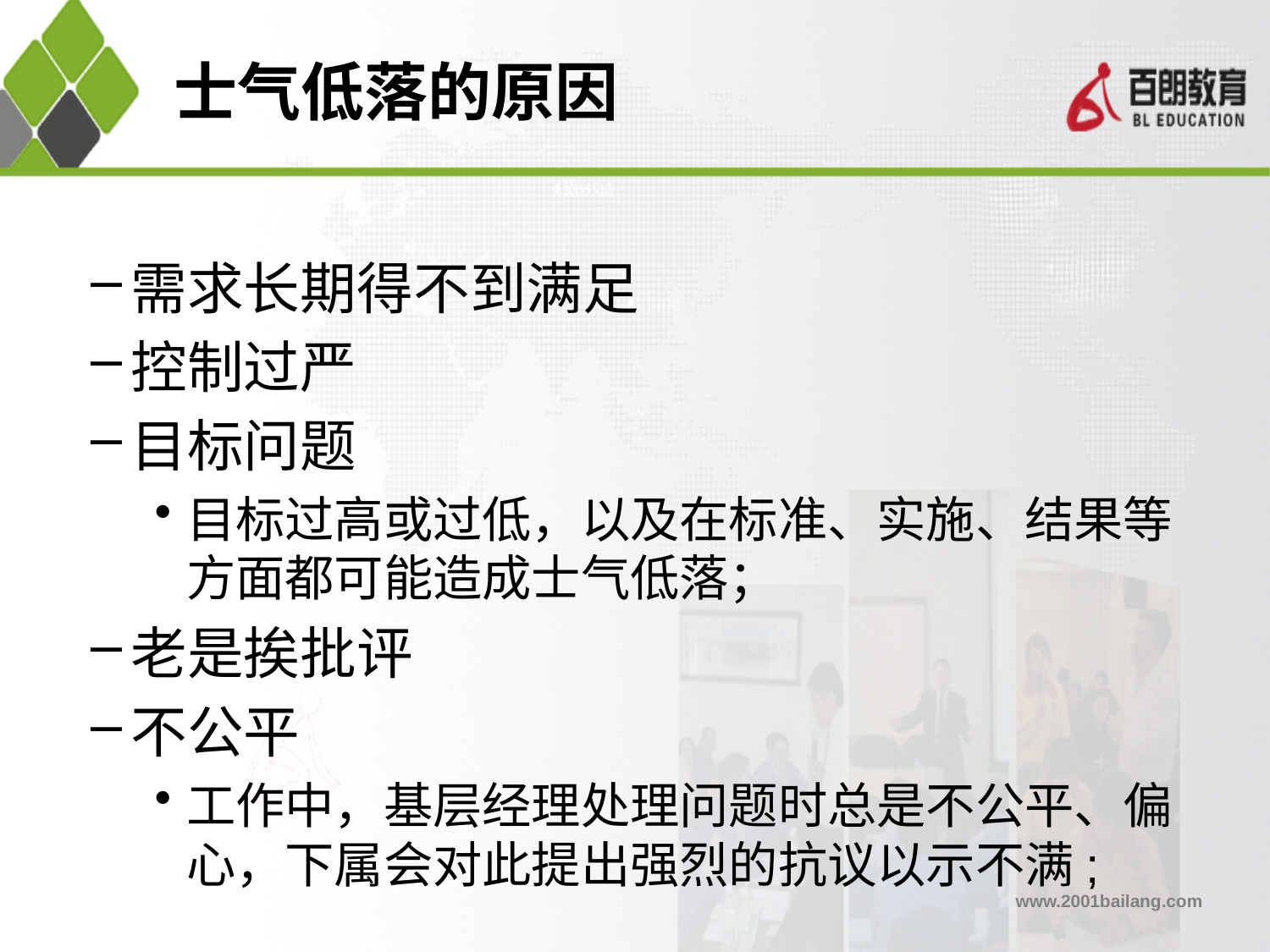

# 士气低落的原因
需求长期得不到满足
控制过严
目标问题
目标过高或过低，以及在标准、实施、结果等方面都可能造成士气低落；
老是挨批评
不公平
工作中，基层经理处理问题时总是不公平、偏心，下属会对此提出强烈的抗议以示不满;